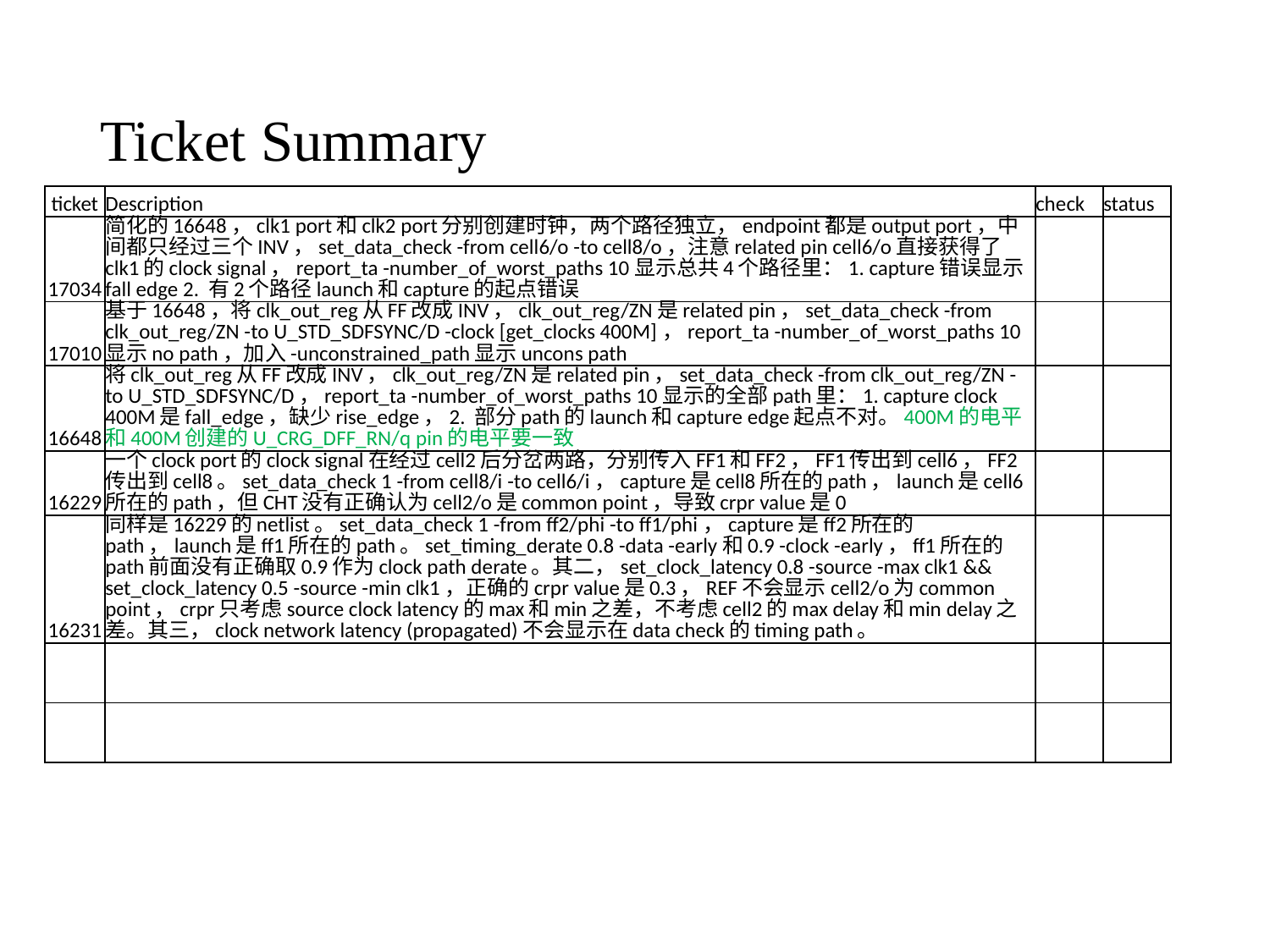

# Ticket Summary
| ticket | Description | check | status |
| --- | --- | --- | --- |
| 17034 | 简化的16648，clk1 port和clk2 port分别创建时钟，两个路径独立，endpoint都是output port，中间都只经过三个INV，set\_data\_check -from cell6/o -to cell8/o，注意related pin cell6/o直接获得了clk1的clock signal，report\_ta -number\_of\_worst\_paths 10显示总共4个路径里：1. capture错误显示fall edge 2. 有2个路径launch和capture的起点错误 |  |  |
| 17010 | 基于16648，将clk\_out\_reg从FF改成INV，clk\_out\_reg/ZN是related pin，set\_data\_check -from clk\_out\_reg/ZN -to U\_STD\_SDFSYNC/D -clock [get\_clocks 400M]，report\_ta -number\_of\_worst\_paths 10显示no path，加入-unconstrained\_path显示uncons path |  |  |
| 16648 | 将clk\_out\_reg从FF改成INV，clk\_out\_reg/ZN是related pin，set\_data\_check -from clk\_out\_reg/ZN -to U\_STD\_SDFSYNC/D，report\_ta -number\_of\_worst\_paths 10显示的全部path里：1. capture clock 400M是fall\_edge，缺少rise\_edge，2. 部分path的launch和capture edge起点不对。400M的电平和400M创建的U\_CRG\_DFF\_RN/q pin的电平要一致 |  |  |
| 16229 | 一个clock port的clock signal在经过cell2后分岔两路，分别传入FF1和FF2，FF1传出到cell6，FF2传出到cell8。set\_data\_check 1 -from cell8/i -to cell6/i，capture是cell8所在的path，launch是cell6所在的path，但CHT没有正确认为cell2/o是common point，导致crpr value是0 |  |  |
| 16231 | 同样是16229的netlist。set\_data\_check 1 -from ff2/phi -to ff1/phi，capture是ff2所在的path，launch是ff1所在的path。set\_timing\_derate 0.8 -data -early和0.9 -clock -early，ff1所在的path前面没有正确取0.9作为clock path derate。其二，set\_clock\_latency 0.8 -source -max clk1 && set\_clock\_latency 0.5 -source -min clk1，正确的crpr value是0.3，REF不会显示cell2/o为common point，crpr只考虑source clock latency的max和min之差，不考虑cell2的max delay和min delay之差。其三，clock network latency (propagated)不会显示在data check的timing path。 |  |  |
|  |  |  |  |
|  |  |  |  |